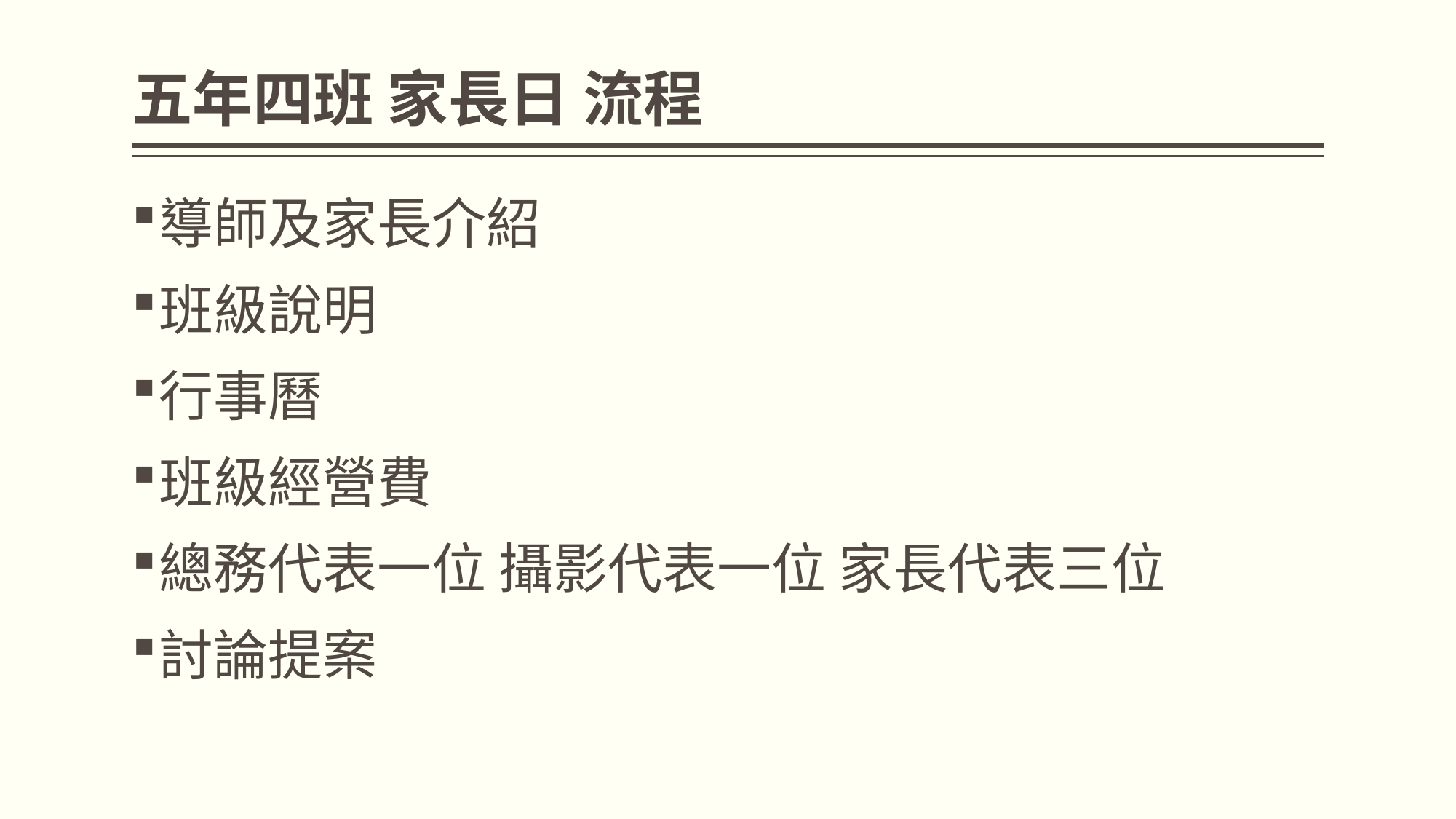

# 五年四班 家長日 流程
導師及家長介紹
班級說明
行事曆
班級經營費
總務代表一位 攝影代表一位 家長代表三位
討論提案